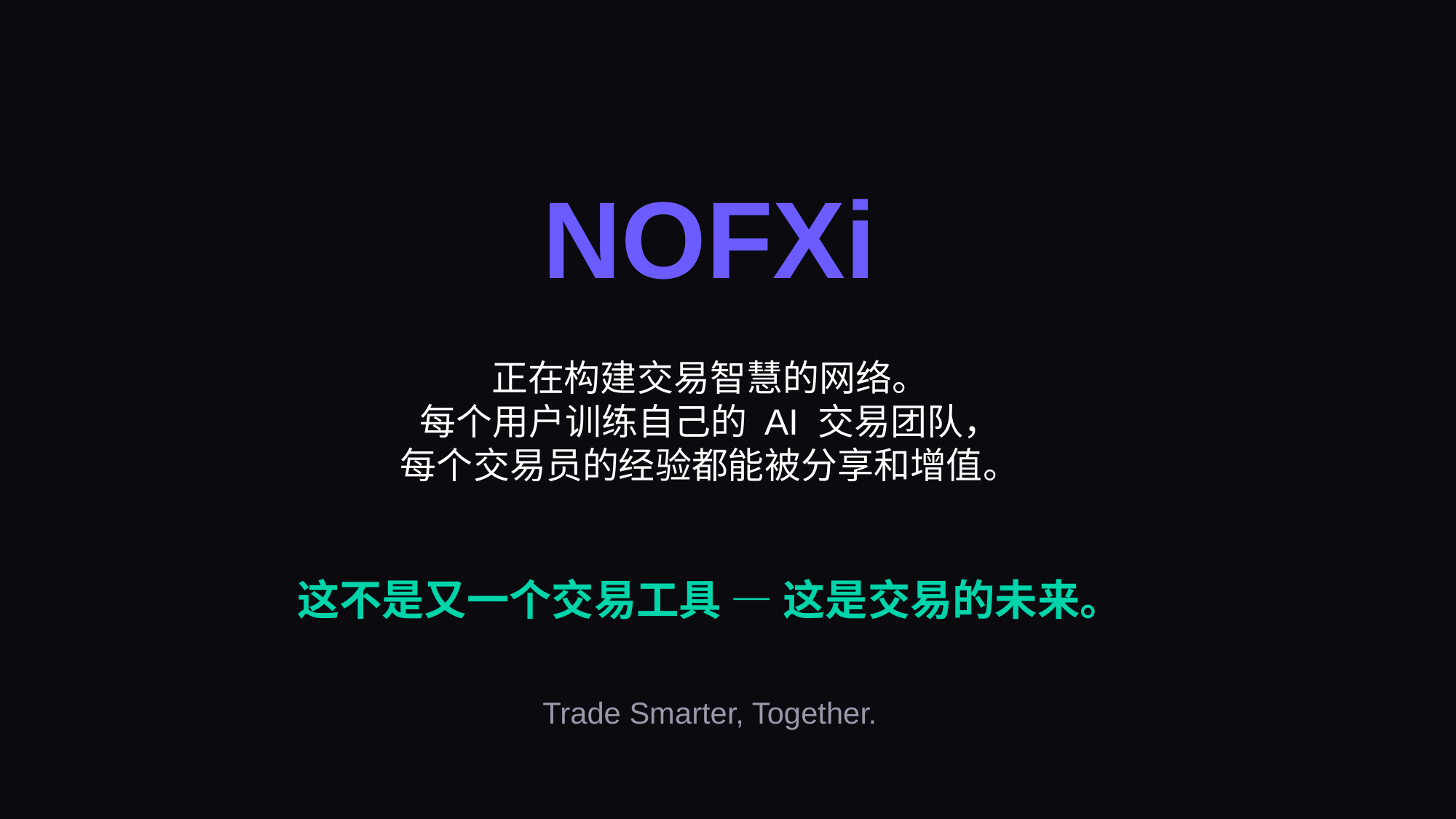

NOFXi
正在构建交易智慧的网络。
每个用户训练自己的 AI 交易团队，
每个交易员的经验都能被分享和增值。
这不是又一个交易工具 — 这是交易的未来。
Trade Smarter, Together.